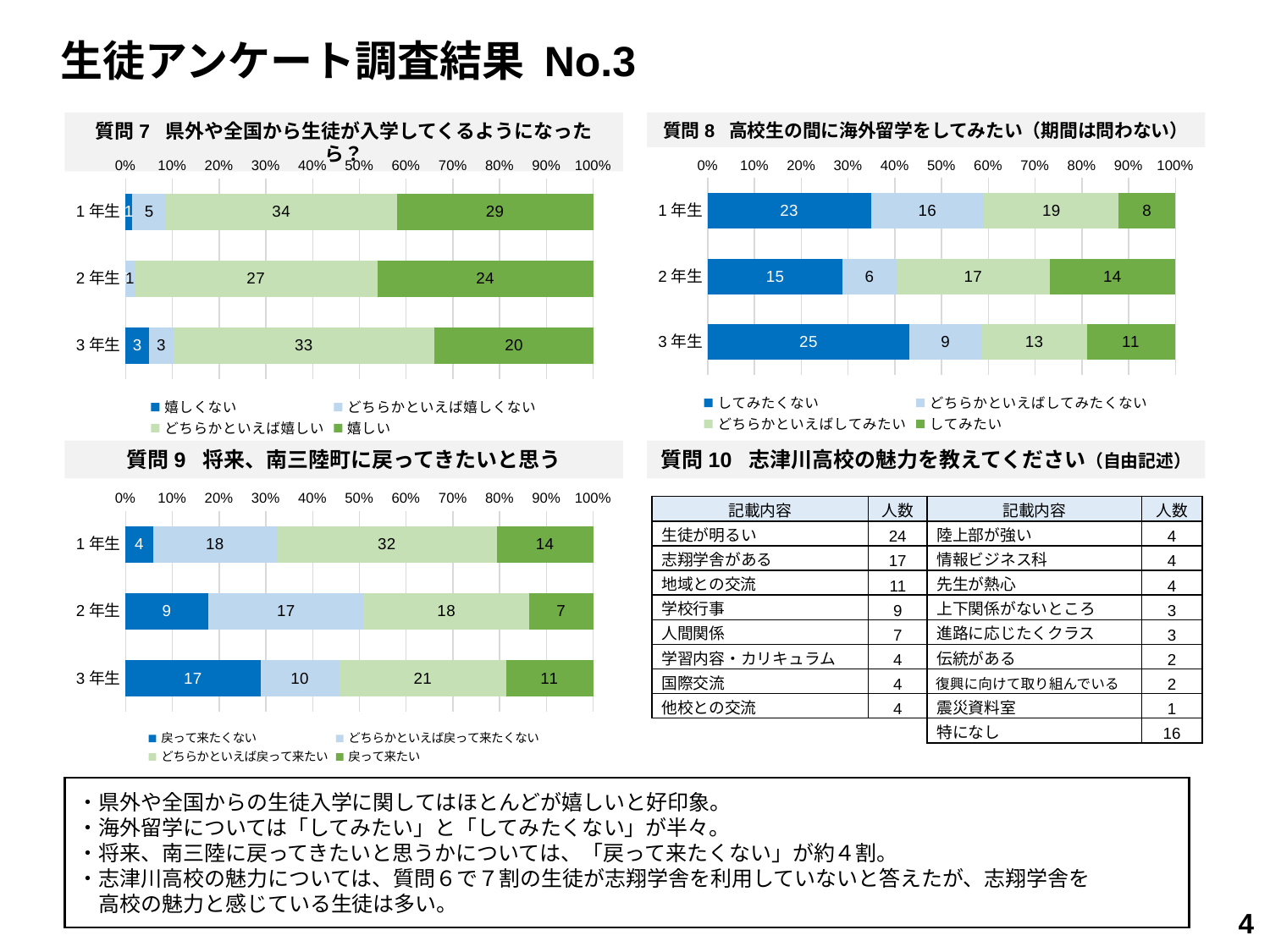

生徒アンケート調査結果 No.3
質問8  高校生の間に海外留学をしてみたい（期間は問わない）
質問7  県外や全国から生徒が入学してくるようになったら？

### Chart

| Category | 嬉しくない | どちらかといえば嬉しくない | どちらかといえば嬉しい | 嬉しい |
|---|---|---|---|---|
| 1年生 | 1.0 | 5.0 | 34.0 | 29.0 |
| 2年生 | 0.0 | 1.0 | 27.0 | 24.0 |
| 3年生 | 3.0 | 3.0 | 33.0 | 20.0 |

### Chart

| Category | してみたくない | どちらかといえばしてみたくない | どちらかといえばしてみたい | してみたい |
|---|---|---|---|---|
| 1年生 | 23.0 | 16.0 | 19.0 | 8.0 |
| 2年生 | 15.0 | 6.0 | 17.0 | 14.0 |
| 3年生 | 25.0 | 9.0 | 13.0 | 11.0 |
質問9  将来、南三陸町に戻ってきたいと思う
質問10  志津川高校の魅力を教えてください（自由記述）

### Chart

| Category | 戻って来たくない | どちらかといえば戻って来たくない | どちらかといえば戻って来たい | 戻って来たい |
|---|---|---|---|---|
| 1年生 | 4.0 | 18.0 | 32.0 | 14.0 |
| 2年生 | 9.0 | 17.0 | 18.0 | 7.0 |
| 3年生 | 17.0 | 10.0 | 21.0 | 11.0 |
| 記載内容 | 人数 | 記載内容 | 人数 |
| --- | --- | --- | --- |
| 生徒が明るい | 24 | 陸上部が強い | 4 |
| 志翔学舎がある | 17 | 情報ビジネス科 | 4 |
| 地域との交流 | 11 | 先生が熱心 | 4 |
| 学校行事 | 9 | 上下関係がないところ | 3 |
| 人間関係 | 7 | 進路に応じたくクラス | 3 |
| 学習内容・カリキュラム | 4 | 伝統がある | 2 |
| 国際交流 | 4 | 復興に向けて取り組んでいる | 2 |
| 他校との交流 | 4 | 震災資料室 | 1 |
|  |  | 特になし | 16 |

・県外や全国からの生徒入学に関してはほとんどが嬉しいと好印象。
・海外留学については「してみたい」と「してみたくない」が半々。
・将来、南三陸に戻ってきたいと思うかについては、「戻って来たくない」が約４割。
・志津川高校の魅力については、質問６で７割の生徒が志翔学舎を利用していないと答えたが、志翔学舎を
　高校の魅力と感じている生徒は多い。
4